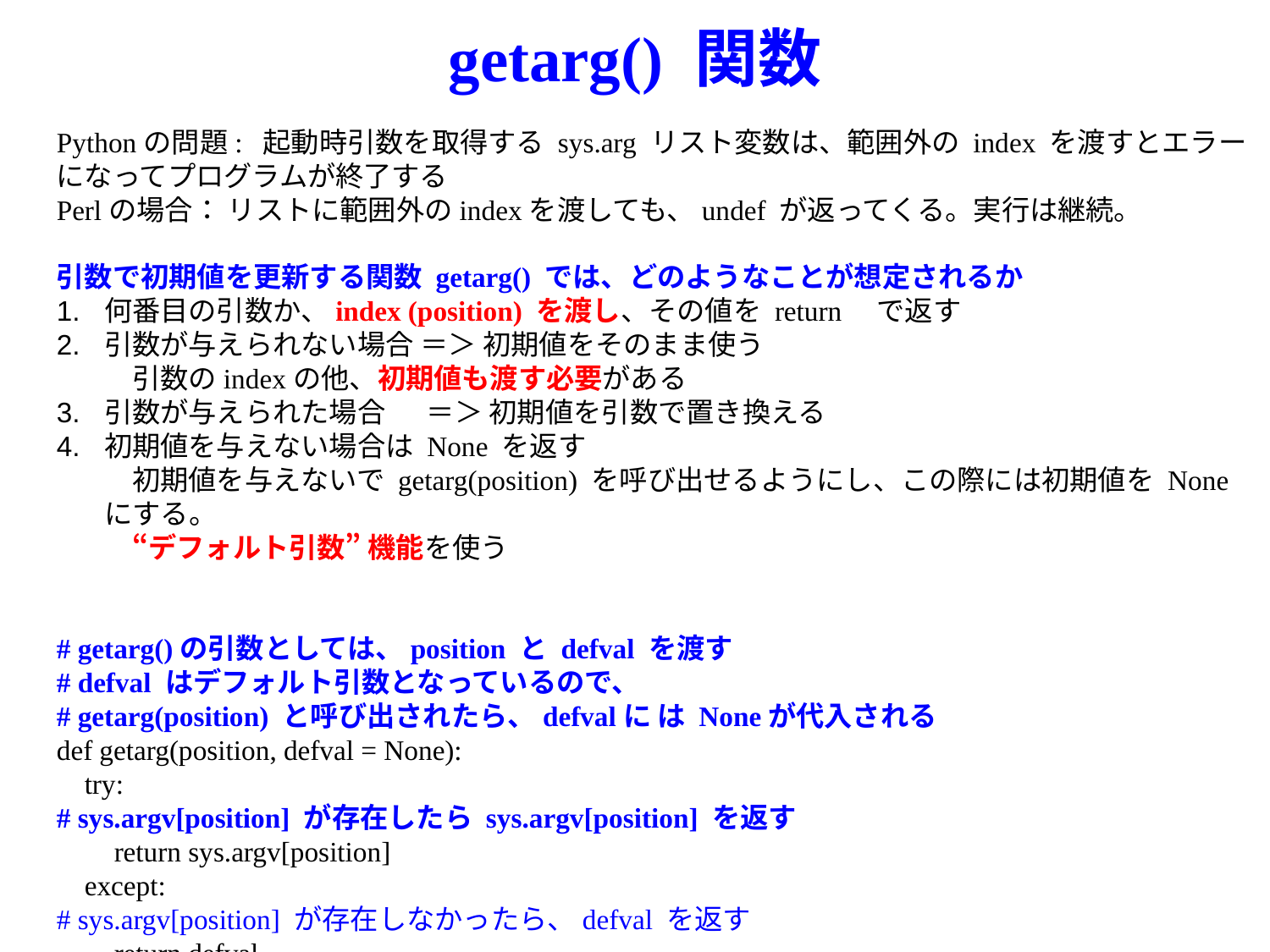

# getarg() 関数
Pythonの問題:  起動時引数を取得する sys.arg リスト変数は、範囲外の index を渡すとエラーになってプログラムが終了する
Perlの場合： リストに範囲外のindexを渡しても、undef が返ってくる。実行は継続。

引数で初期値を更新する関数 getarg() では、どのようなことが想定されるか
何番目の引数か、index (position) を渡し、その値を return　で返す
引数が与えられない場合 ＝＞ 初期値をそのまま使う
　引数のindexの他、初期値も渡す必要がある
引数が与えられた場合　  ＝＞ 初期値を引数で置き換える
初期値を与えない場合は None を返す
　初期値を与えないで getarg(position) を呼び出せるようにし、この際には初期値を Noneにする。
　“デフォルト引数” 機能を使う

# getarg()の引数としては、position と defval を渡す
# defval はデフォルト引数となっているので、 # getarg(position) と呼び出されたら、defvalに は Noneが代入される
def getarg(position, defval = None):
    try:
# sys.argv[position] が存在したら sys.argv[position] を返す return sys.argv[position]
    except:
# sys.argv[position] が存在しなかったら、defval を返す return defval